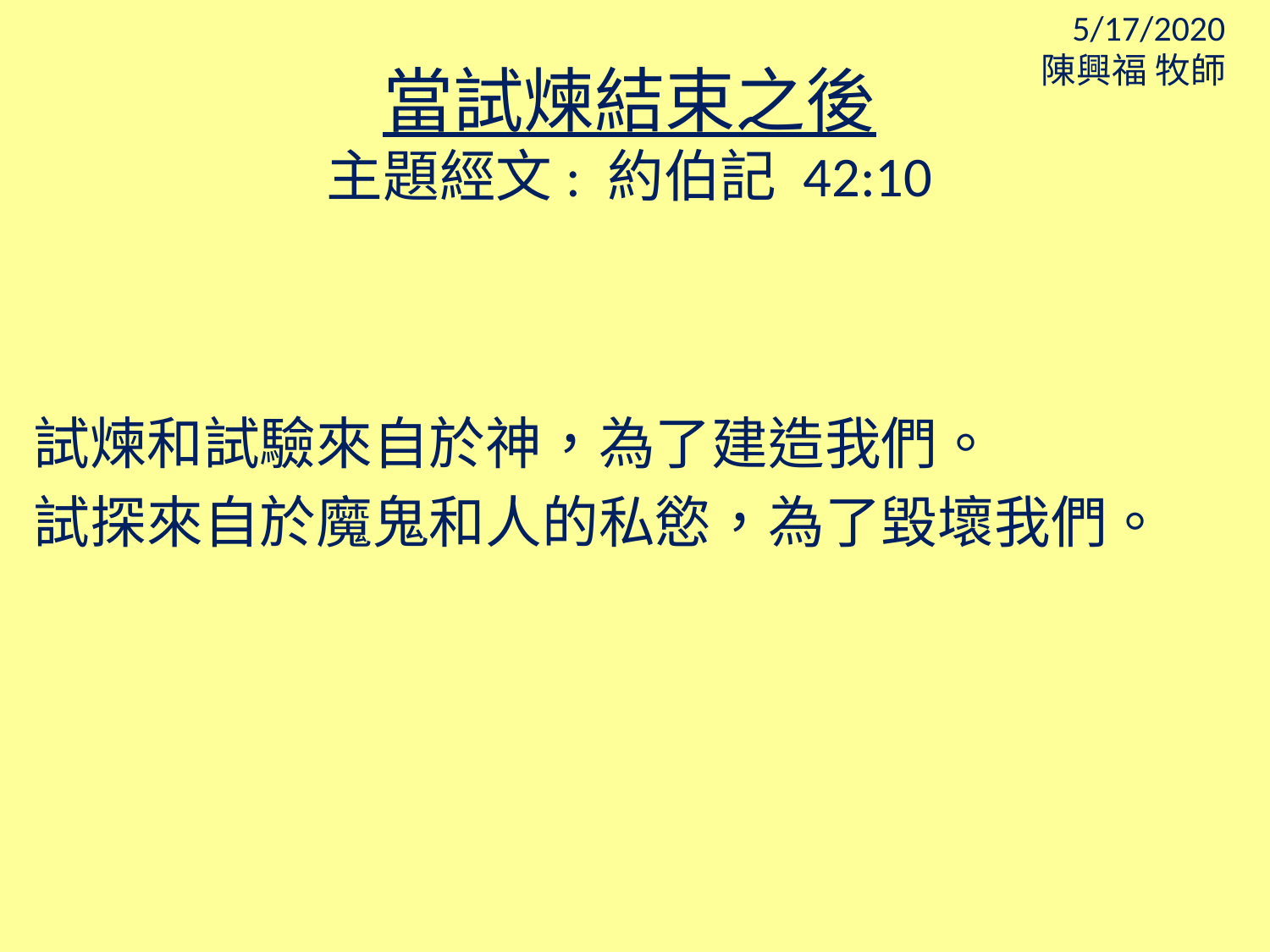

5/17/2020
陳興福 牧師
當試煉結束之後
主題經文: 約伯記 42:10

試煉和試驗來自於神，為了建造我們。
試探來自於魔鬼和人的私慾，為了毀壞我們。